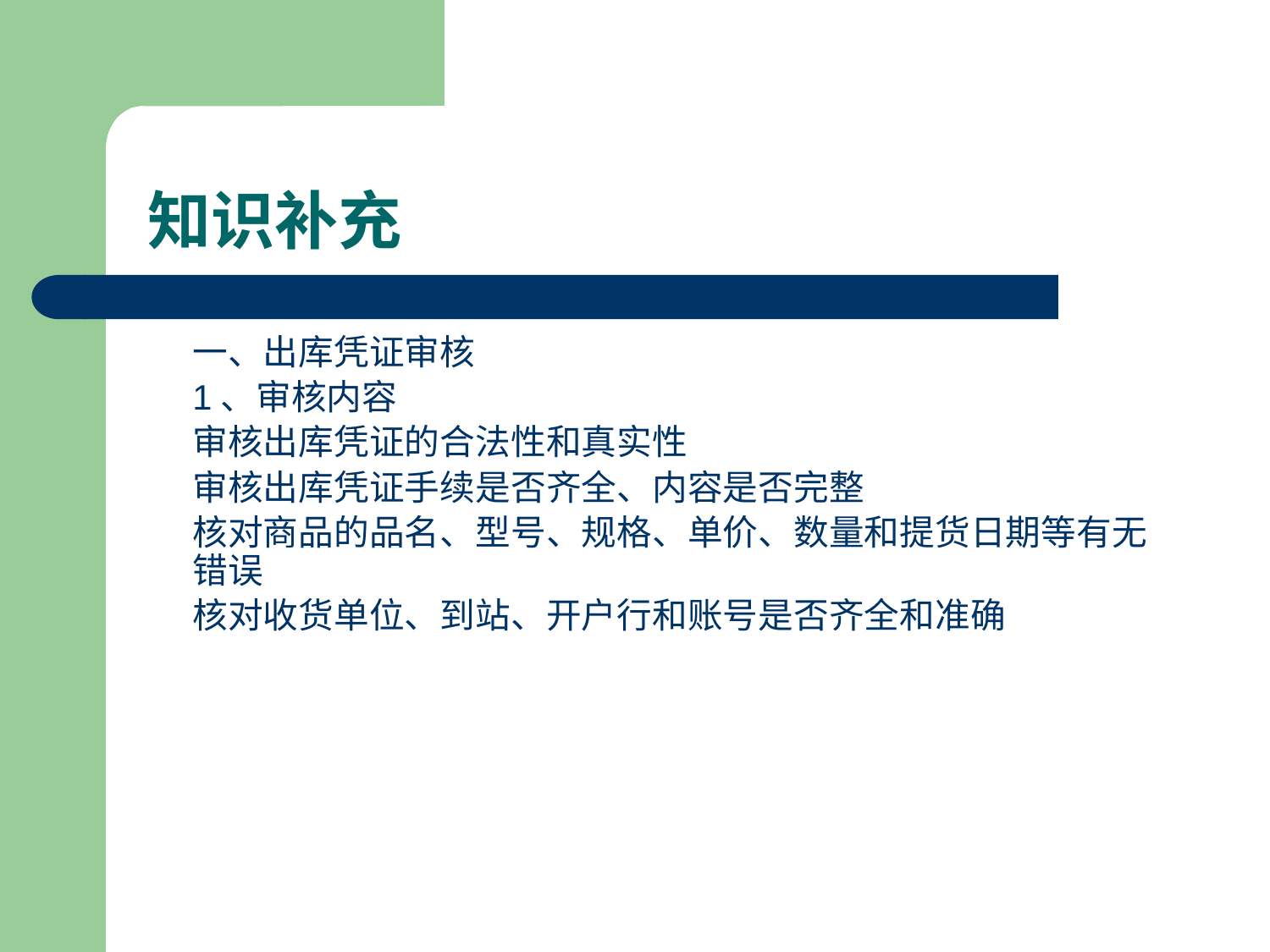

# 知识补充
一、出库凭证审核
1、审核内容
审核出库凭证的合法性和真实性
审核出库凭证手续是否齐全、内容是否完整
核对商品的品名、型号、规格、单价、数量和提货日期等有无错误
核对收货单位、到站、开户行和账号是否齐全和准确